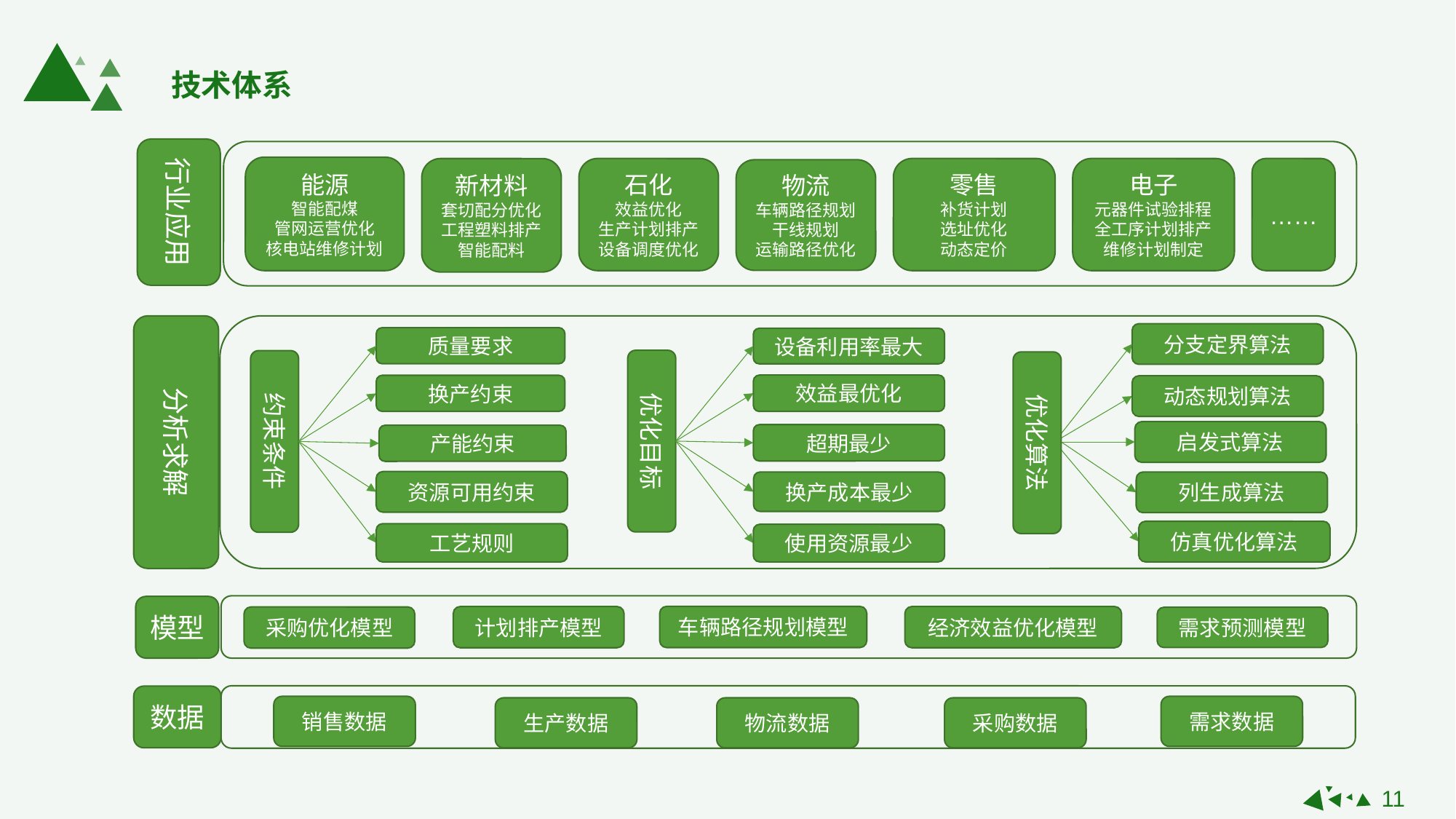

技术体系

行业应用

能源
智能配煤
管网运营优化
核电站维修计划
新材料
套切配分优化
工程塑料排产
智能配料
电子
元器件试验排程
全工序计划排产
维修计划制定
……

石化
效益优化
生产计划排产
设备调度优化

零售
补货计划
选址优化
动态定价
物流
车辆路径规划
干线规划
运输路径优化
分析求解

车辆路径规划模型
经济效益优化模型
计划排产模型
采购优化模型
需求预测模型
模型

销售数据
需求数据
生产数据
物流数据
采购数据
数据
分支定界算法
动态规划算法
启发式算法
列生成算法
仿真优化算法
质量要求
约束条件
换产约束
产能约束
资源可用约束
工艺规则
设备利用率最大
优化目标
效益最优化
超期最少
换产成本最少
使用资源最少
优化算法
11